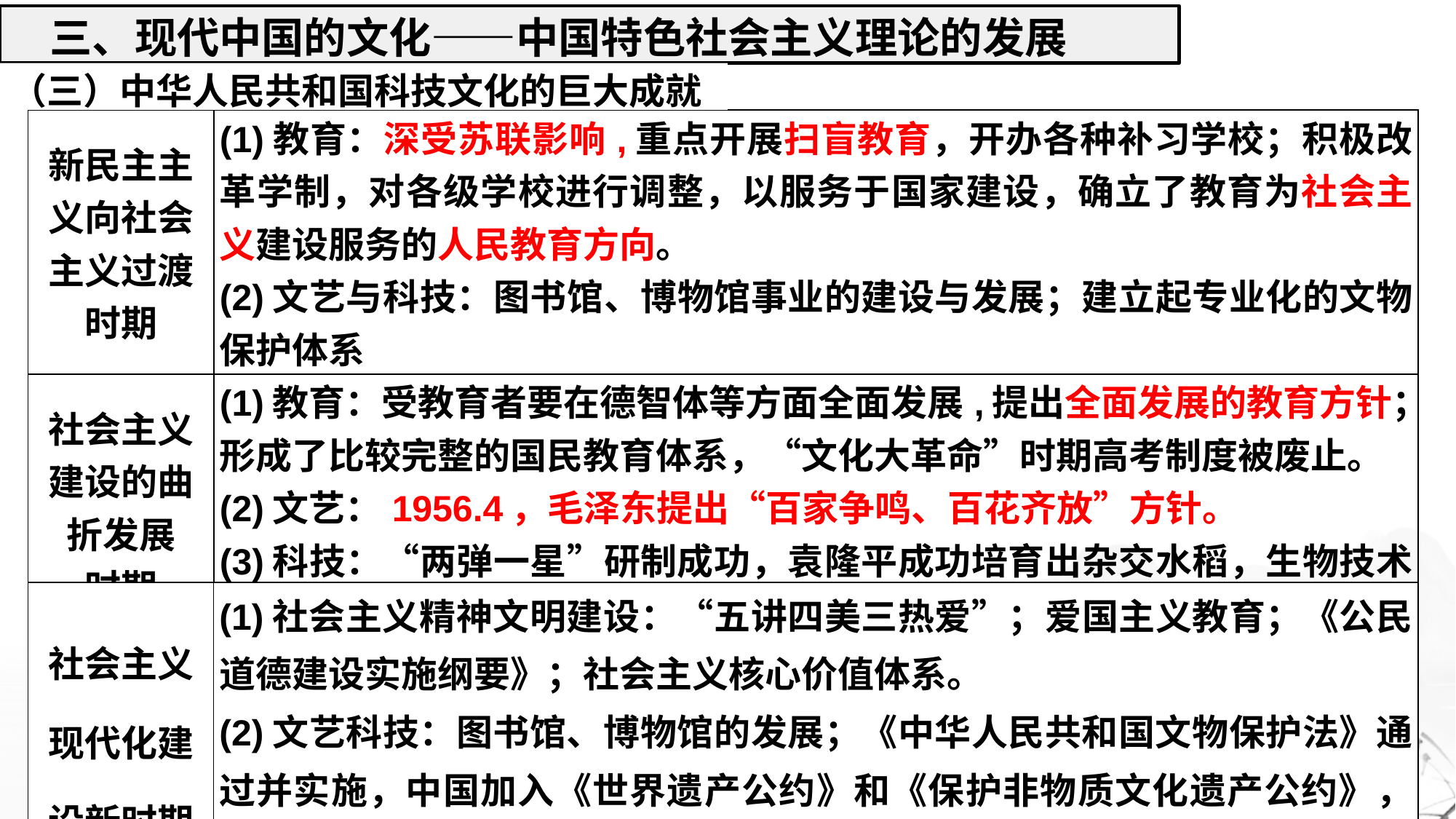

三、现代中国的文化——中国特色社会主义理论的发展
（三）中华人民共和国科技文化的巨大成就
| 新民主主 义向社会 主义过渡 时期 | (1)教育：深受苏联影响,重点开展扫盲教育，开办各种补习学校；积极改革学制，对各级学校进行调整，以服务于国家建设，确立了教育为社会主义建设服务的人民教育方向。 (2)文艺与科技：图书馆、博物馆事业的建设与发展；建立起专业化的文物保护体系 |
| --- | --- |
| 社会主义 建设的曲 折发展 时期 | (1)教育：受教育者要在德智体等方面全面发展,提出全面发展的教育方针；形成了比较完整的国民教育体系，“文化大革命”时期高考制度被废止。 (2)文艺：1956.4，毛泽东提出“百家争鸣、百花齐放”方针。 (3)科技：“两弹一星”研制成功，袁隆平成功培育出杂交水稻，生物技术取得重大进步 |
| 社会主义 现代化建 设新时期 | (1)社会主义精神文明建设：“五讲四美三热爱”；爱国主义教育；《公民道德建设实施纲要》；社会主义核心价值体系。 (2)文艺科技：图书馆、博物馆的发展；《中华人民共和国文物保护法》通过并实施，中国加入《世界遗产公约》和《保护非物质文化遗产公约》，航空航天、海洋技术发展 |
| --- | --- |